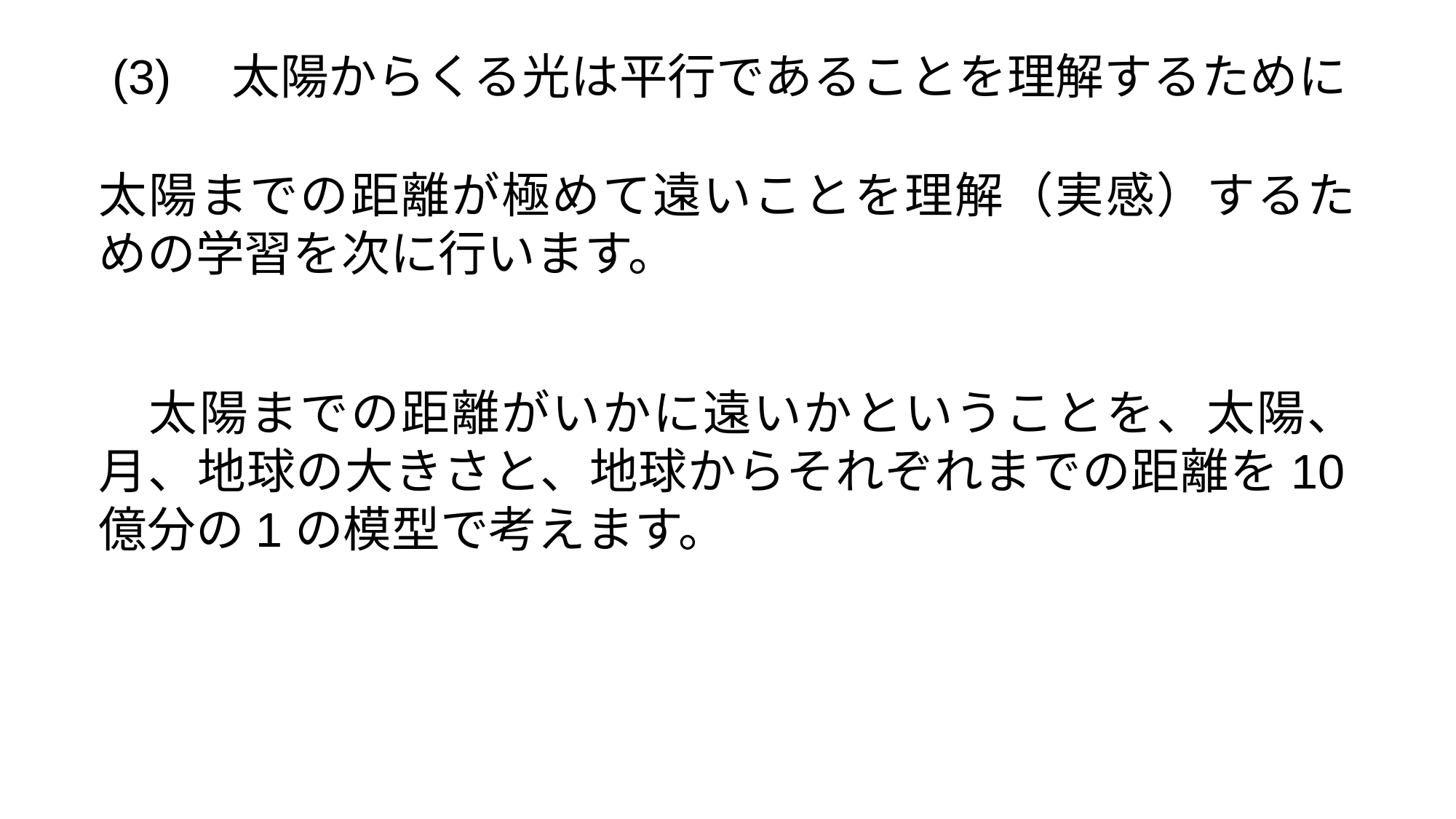

(3)　太陽からくる光は平行であることを理解するために
太陽までの距離が極めて遠いことを理解（実感）するための学習を次に行います。
　太陽までの距離がいかに遠いかということを、太陽、月、地球の大きさと、地球からそれぞれまでの距離を10億分の1の模型で考えます。